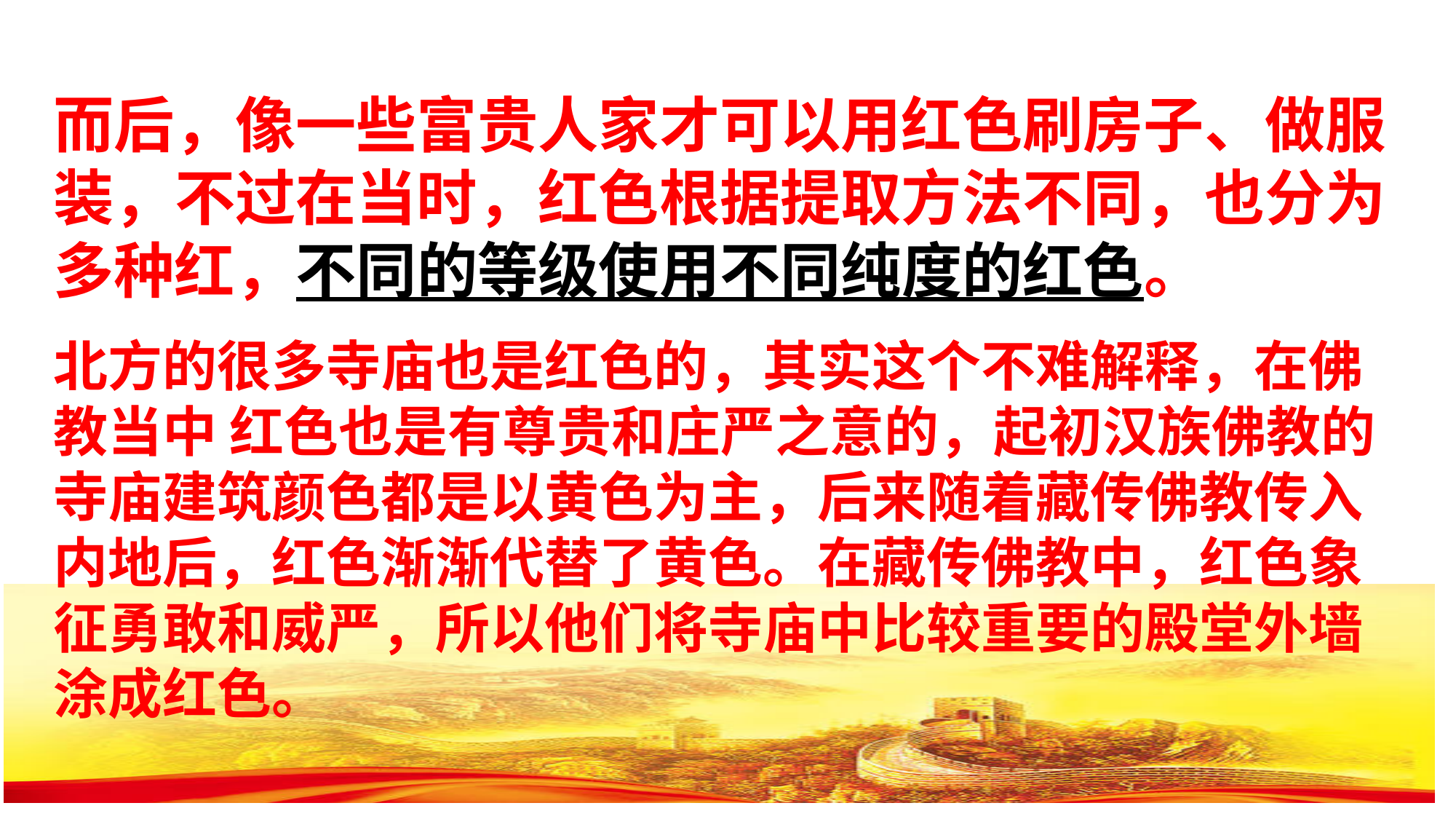

而后，像一些富贵人家才可以用红色刷房子、做服装，不过在当时，红色根据提取方法不同，也分为多种红，不同的等级使用不同纯度的红色。
北方的很多寺庙也是红色的，其实这个不难解释，在佛教当中 红色也是有尊贵和庄严之意的，起初汉族佛教的寺庙建筑颜色都是以黄色为主，后来随着藏传佛教传入内地后，红色渐渐代替了黄色。在藏传佛教中，红色象征勇敢和威严，所以他们将寺庙中比较重要的殿堂外墙涂成红色。